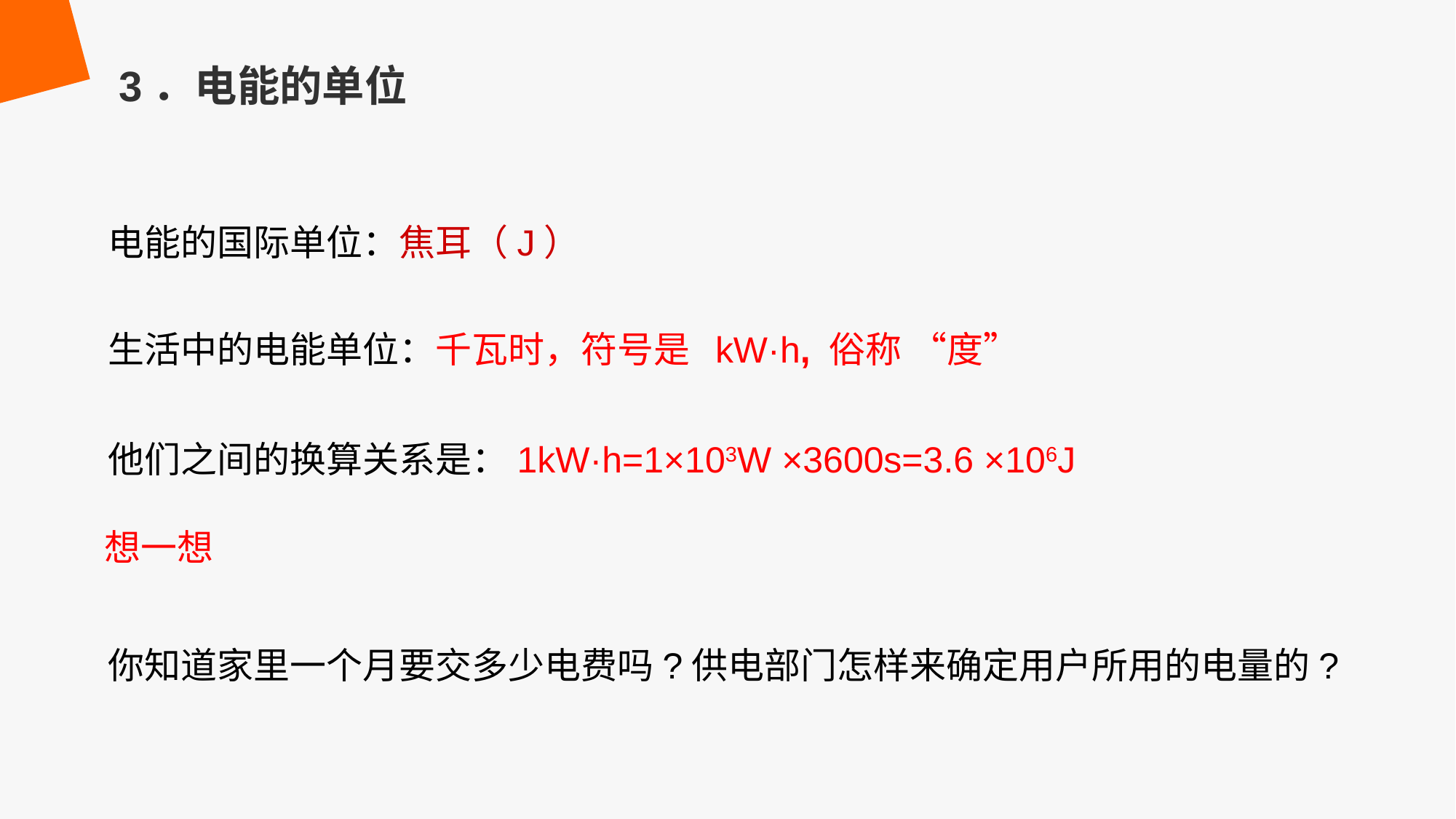

3．电能的单位
电能的国际单位：焦耳（J）
生活中的电能单位：千瓦时，符号是  kW·h, 俗称 “度”
他们之间的换算关系是：1kW·h=1×103W ×3600s=3.6 ×106J
想一想
你知道家里一个月要交多少电费吗?供电部门怎样来确定用户所用的电量的?